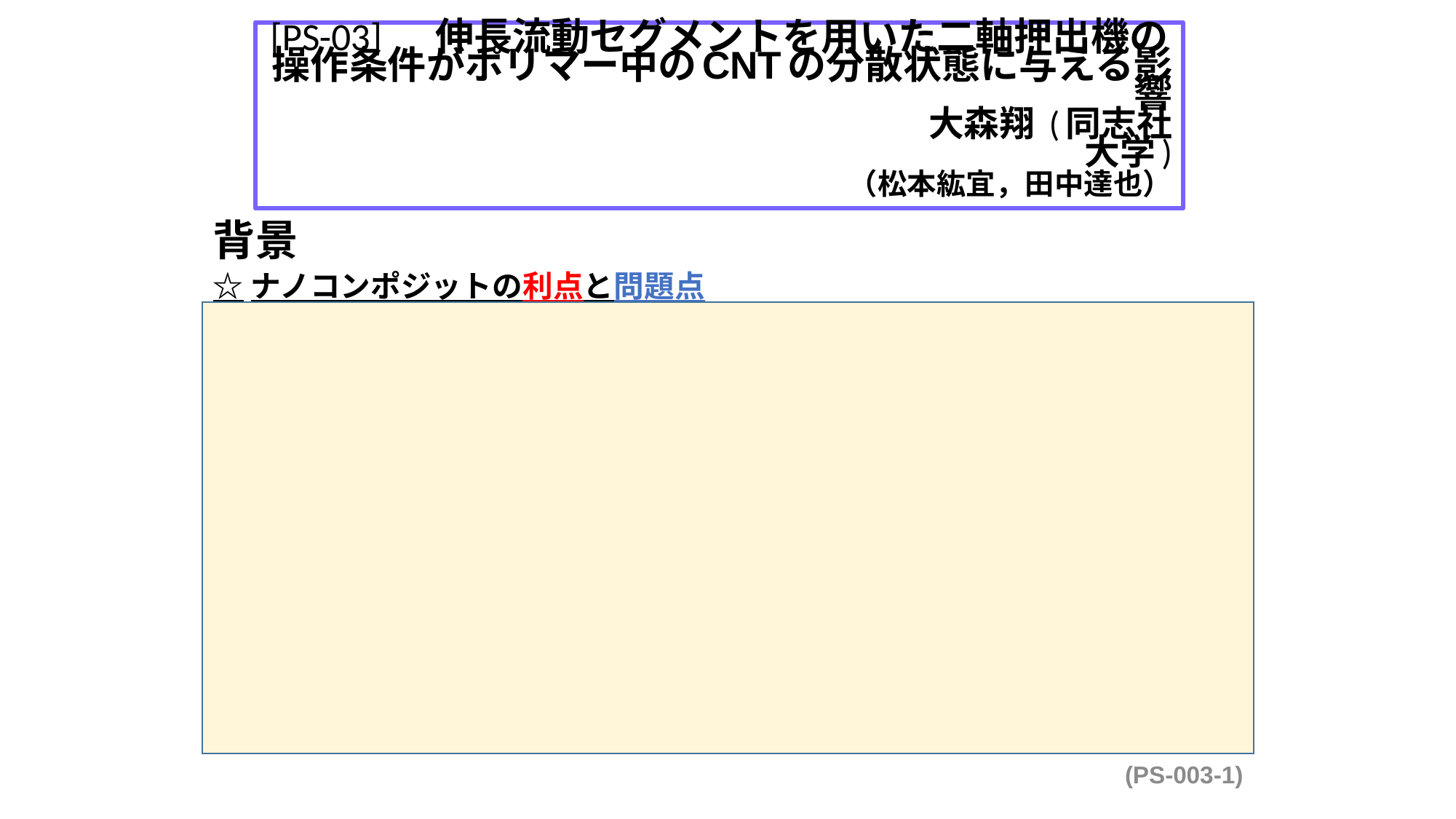

[PS-03] 　伸長流動セグメントを用いた二軸押出機の
操作条件がポリマー中のCNTの分散状態に与える影響
　　　　　　　　　　　　　　　　　　　　　　　　　　大森翔 (同志社大学)
（松本紘宜，田中達也）
背景
☆ナノコンポジットの利点と問題点

(PS-003-1)